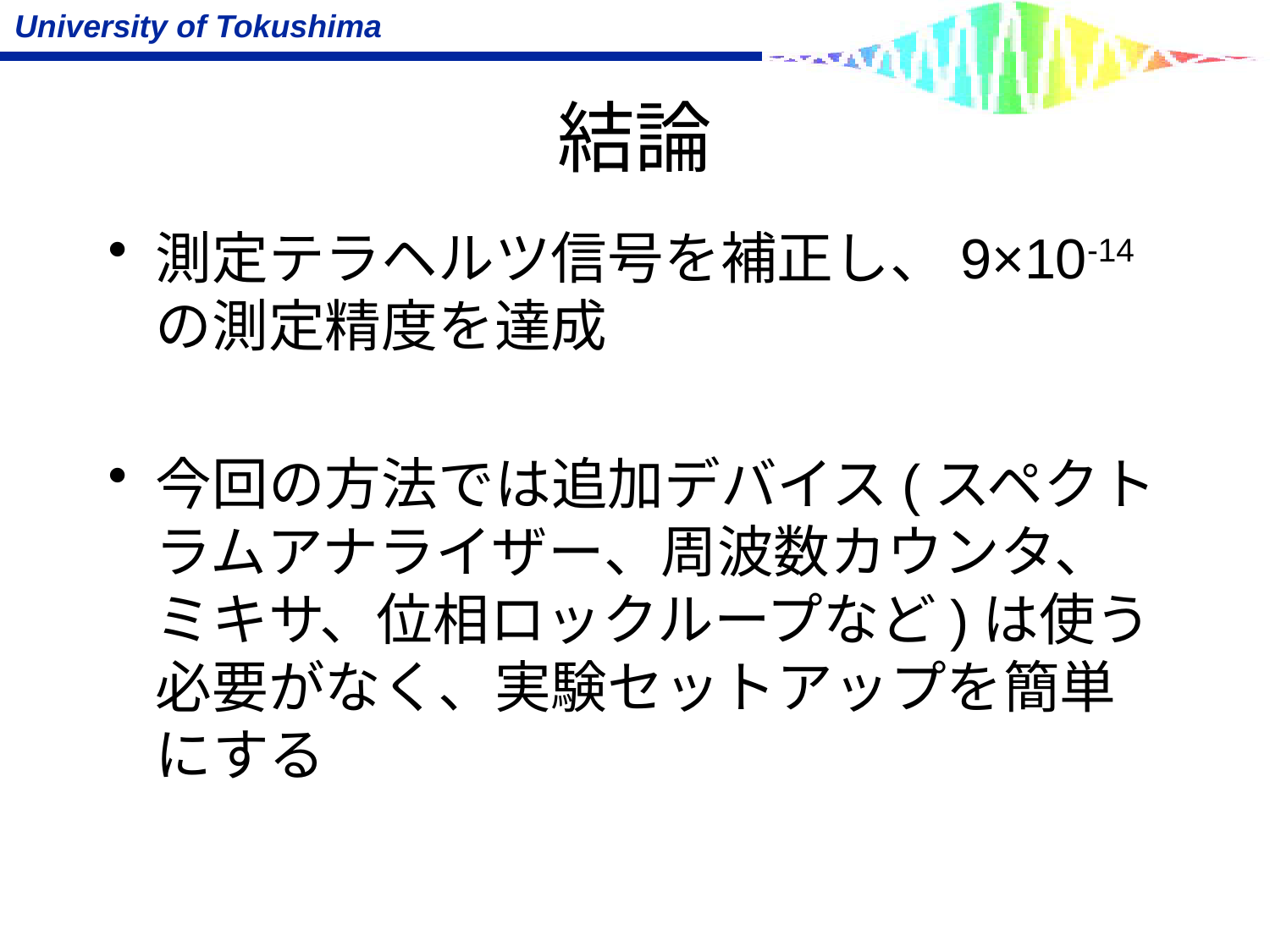

# 結論
測定テラヘルツ信号を補正し、9×10-14の測定精度を達成

今回の方法では追加デバイス(スペクトラムアナライザー、周波数カウンタ、ミキサ、位相ロックループなど)は使う必要がなく、実験セットアップを簡単にする